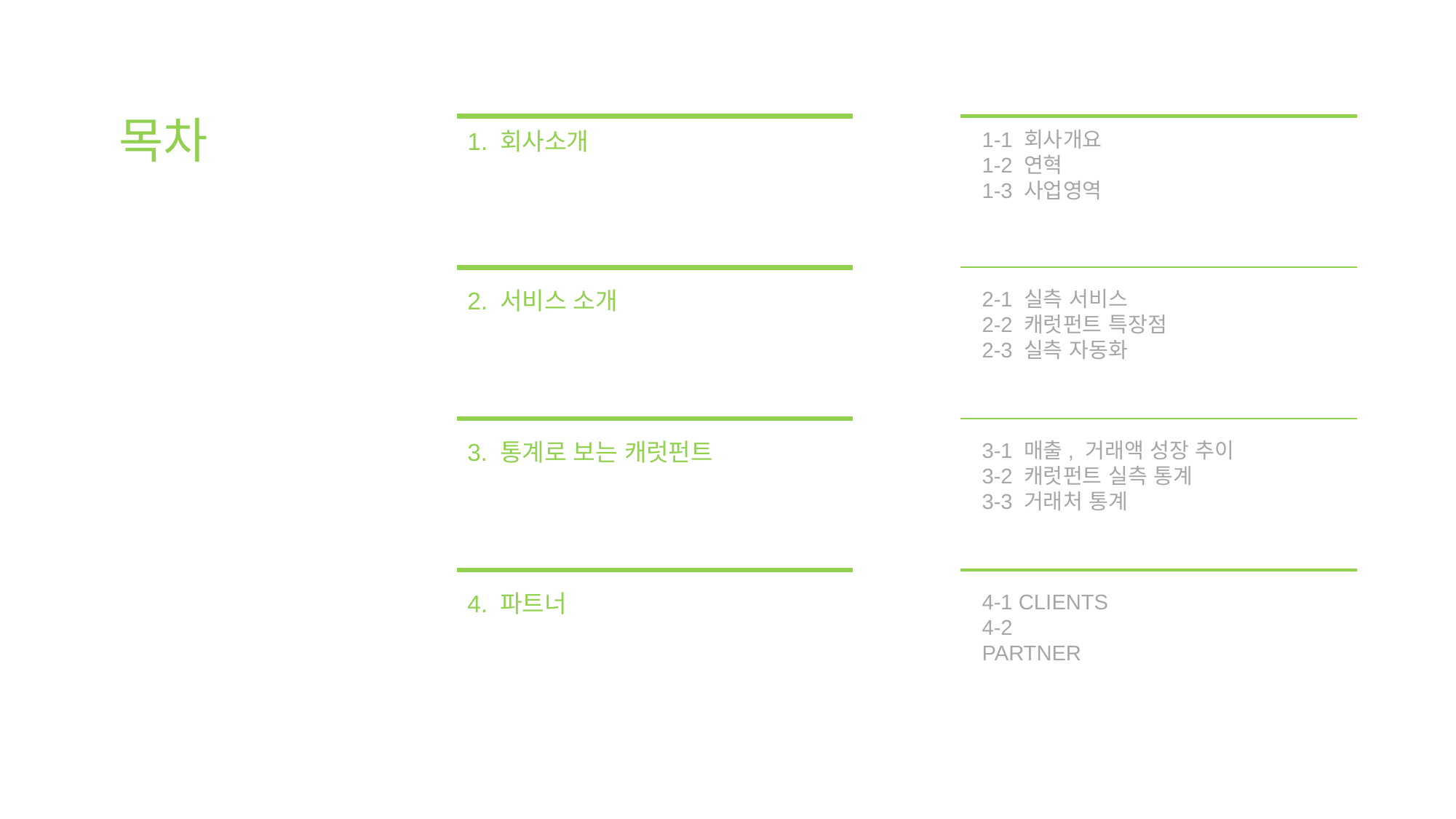

목차
1. 회사소개
1-1 회사개요
1-2 연혁
1-3 사업영역
2. 서비스 소개
2-1 실측 서비스
2-2 캐럿펀트 특장점
2-3 실측 자동화
3. 통계로 보는 캐럿펀트
3-1 매출, 거래액 성장 추이
3-2 캐럿펀트 실측 통계
3-3 거래처 통계
4. 파트너
4-1 CLIENTS
4-2 PARTNER